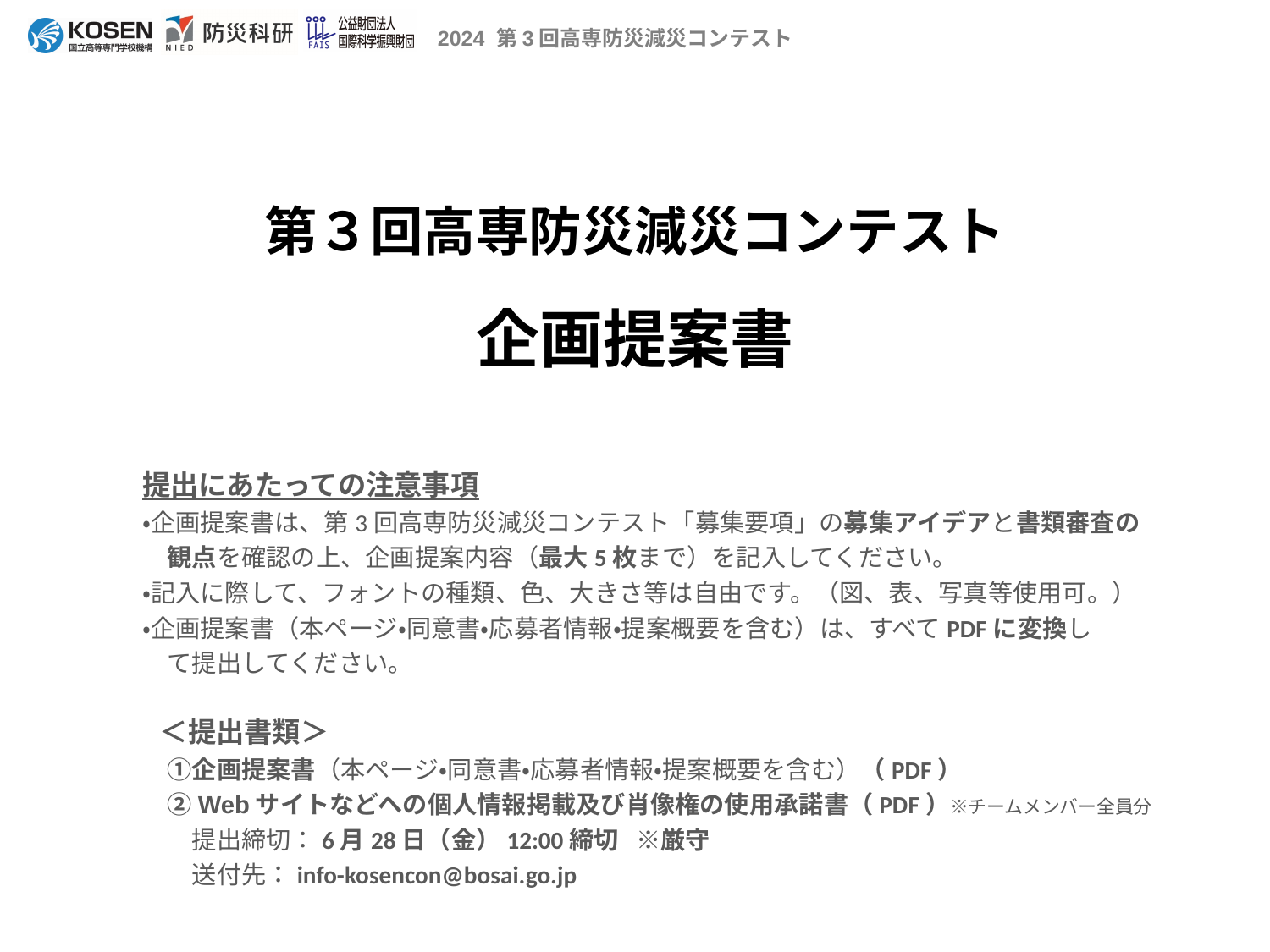

第３回高専防災減災コンテスト
企画提案書

提出にあたっての注意事項
・企画提案書は、第3回高専防災減災コンテスト「募集要項」の募集アイデアと書類審査の
　観点を確認の上、企画提案内容（最大5枚まで）を記入してください。
・記入に際して、フォントの種類、色、大きさ等は自由です。（図、表、写真等使用可。）
・企画提案書（本ページ・同意書・応募者情報・提案概要を含む）は、すべてPDFに変換し
　て提出してください。

  ＜提出書類＞
　①企画提案書（本ページ・同意書・応募者情報・提案概要を含む）（PDF）
　②Webサイトなどへの個人情報掲載及び肖像権の使用承諾書（PDF）※チームメンバー全員分
　　提出締切：6月28日（金）12:00締切   ※厳守
　　送付先：info-kosencon@bosai.go.jp